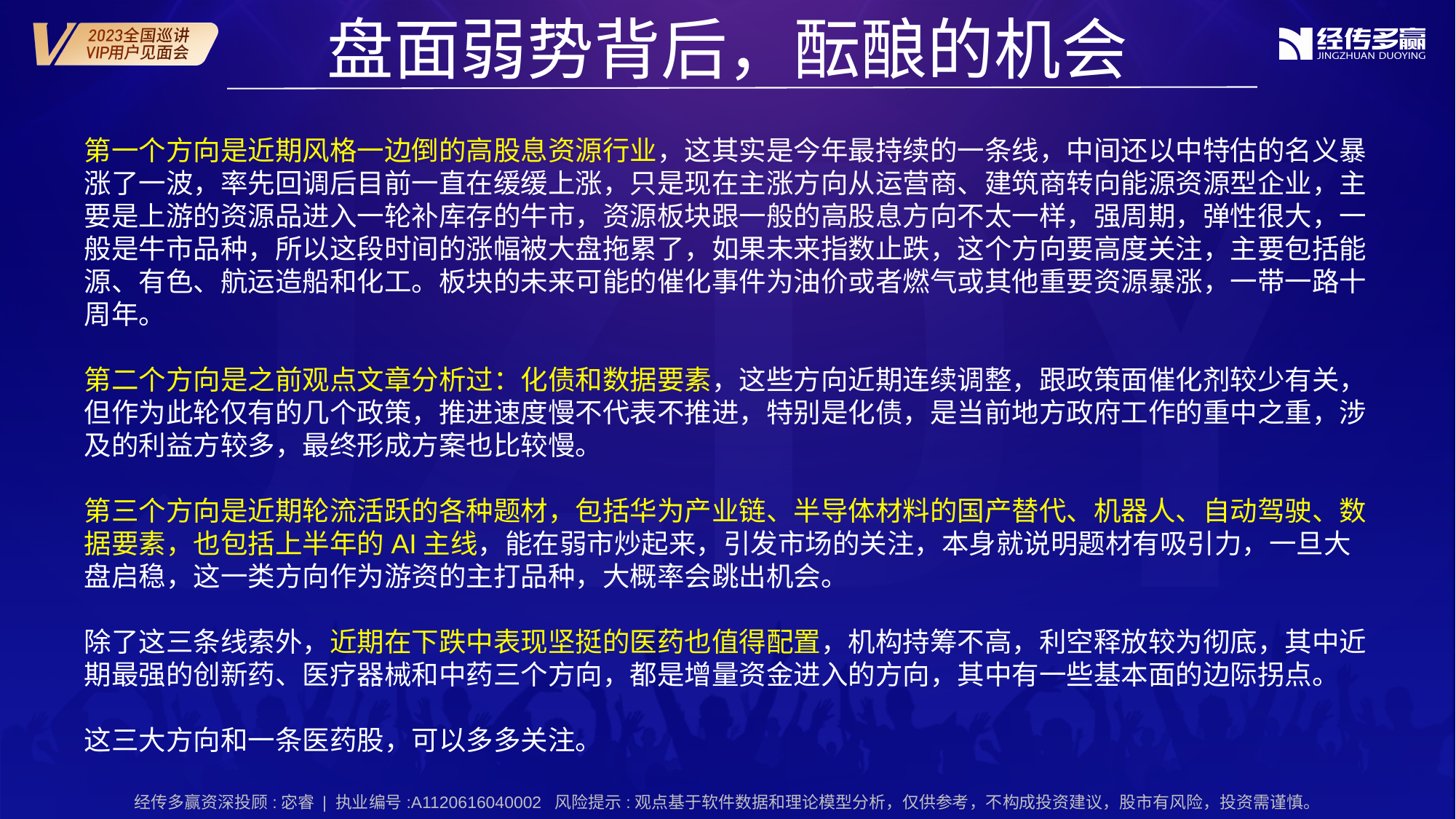

盘面弱势背后，酝酿的机会
第一个方向是近期风格一边倒的高股息资源行业，这其实是今年最持续的一条线，中间还以中特估的名义暴涨了一波，率先回调后目前一直在缓缓上涨，只是现在主涨方向从运营商、建筑商转向能源资源型企业，主要是上游的资源品进入一轮补库存的牛市，资源板块跟一般的高股息方向不太一样，强周期，弹性很大，一般是牛市品种，所以这段时间的涨幅被大盘拖累了，如果未来指数止跌，这个方向要高度关注，主要包括能源、有色、航运造船和化工。板块的未来可能的催化事件为油价或者燃气或其他重要资源暴涨，一带一路十周年。

第二个方向是之前观点文章分析过：化债和数据要素，这些方向近期连续调整，跟政策面催化剂较少有关，但作为此轮仅有的几个政策，推进速度慢不代表不推进，特别是化债，是当前地方政府工作的重中之重，涉及的利益方较多，最终形成方案也比较慢。

第三个方向是近期轮流活跃的各种题材，包括华为产业链、半导体材料的国产替代、机器人、自动驾驶、数据要素，也包括上半年的AI主线，能在弱市炒起来，引发市场的关注，本身就说明题材有吸引力，一旦大盘启稳，这一类方向作为游资的主打品种，大概率会跳出机会。

除了这三条线索外，近期在下跌中表现坚挺的医药也值得配置，机构持筹不高，利空释放较为彻底，其中近期最强的创新药、医疗器械和中药三个方向，都是增量资金进入的方向，其中有一些基本面的边际拐点。

这三大方向和一条医药股，可以多多关注。